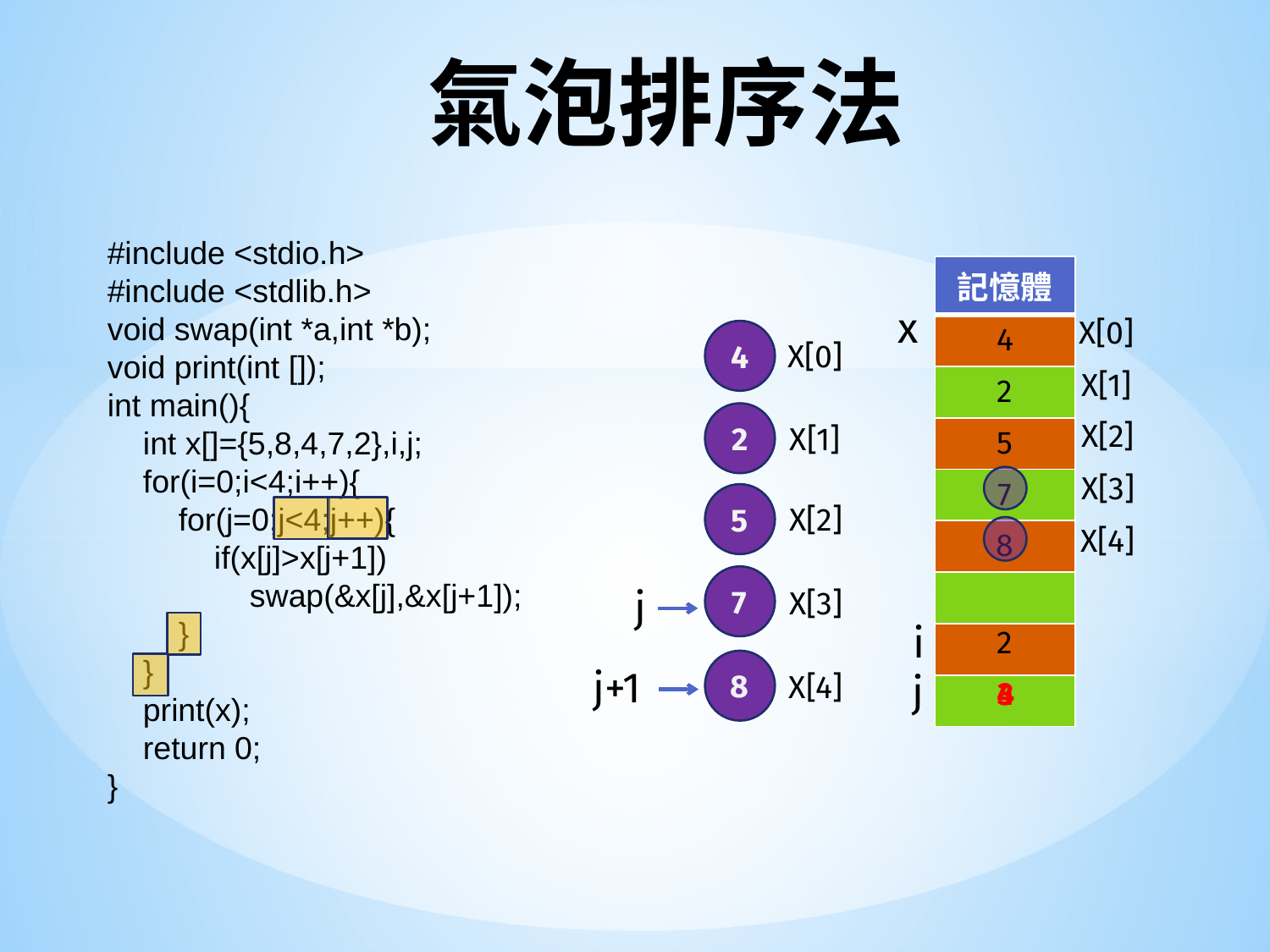

# 氣泡排序法
#include <stdio.h>
#include <stdlib.h>
void swap(int *a,int *b);
void print(int []);
int main(){
    int x[]={5,8,4,7,2},i,j;
    for(i=0;i<4;i++){
        for(j=0;j<4;j++){
            if(x[j]>x[j+1])
                swap(&x[j],&x[j+1]);
        }
    }
    print(x);
    return 0;
}

| 記憶體 |
| --- |
| 4 |
| 2 |
| 5 |
| 7 |
| 8 |
|  |
|  |
|  |
x
X[0]

4
X[0]
X[1]

2
X[2]
X[1]
X[3]

5
X[2]

X[4]

7
j
j+1
X[3]
i

2

8

j
X[4]
4
3